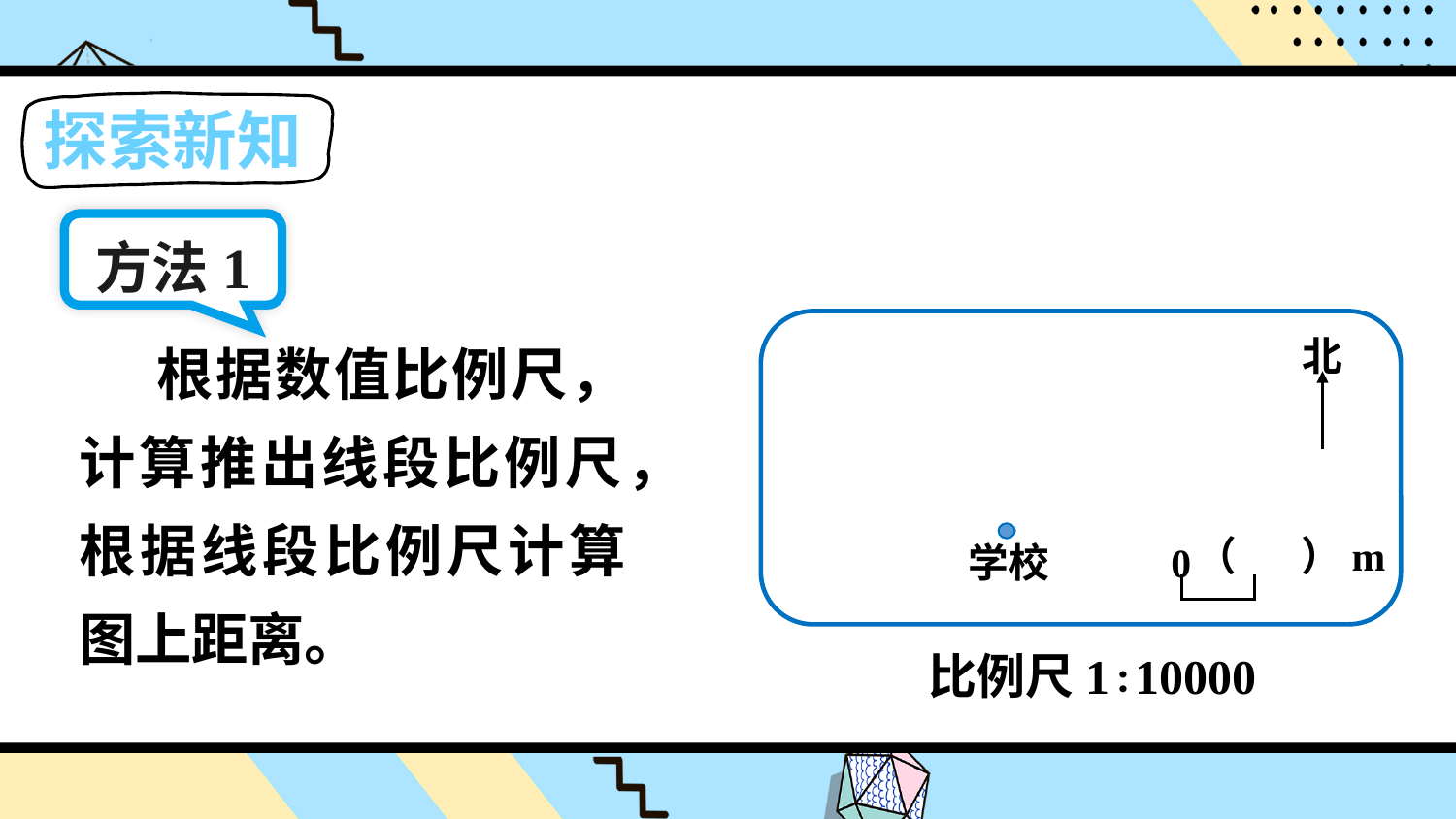

探索新知

方法1
    根据数值比例尺，计算推出线段比例尺，根据线段比例尺计算图上距离。

北

（       ）m
学校
0
比例尺1∶10000